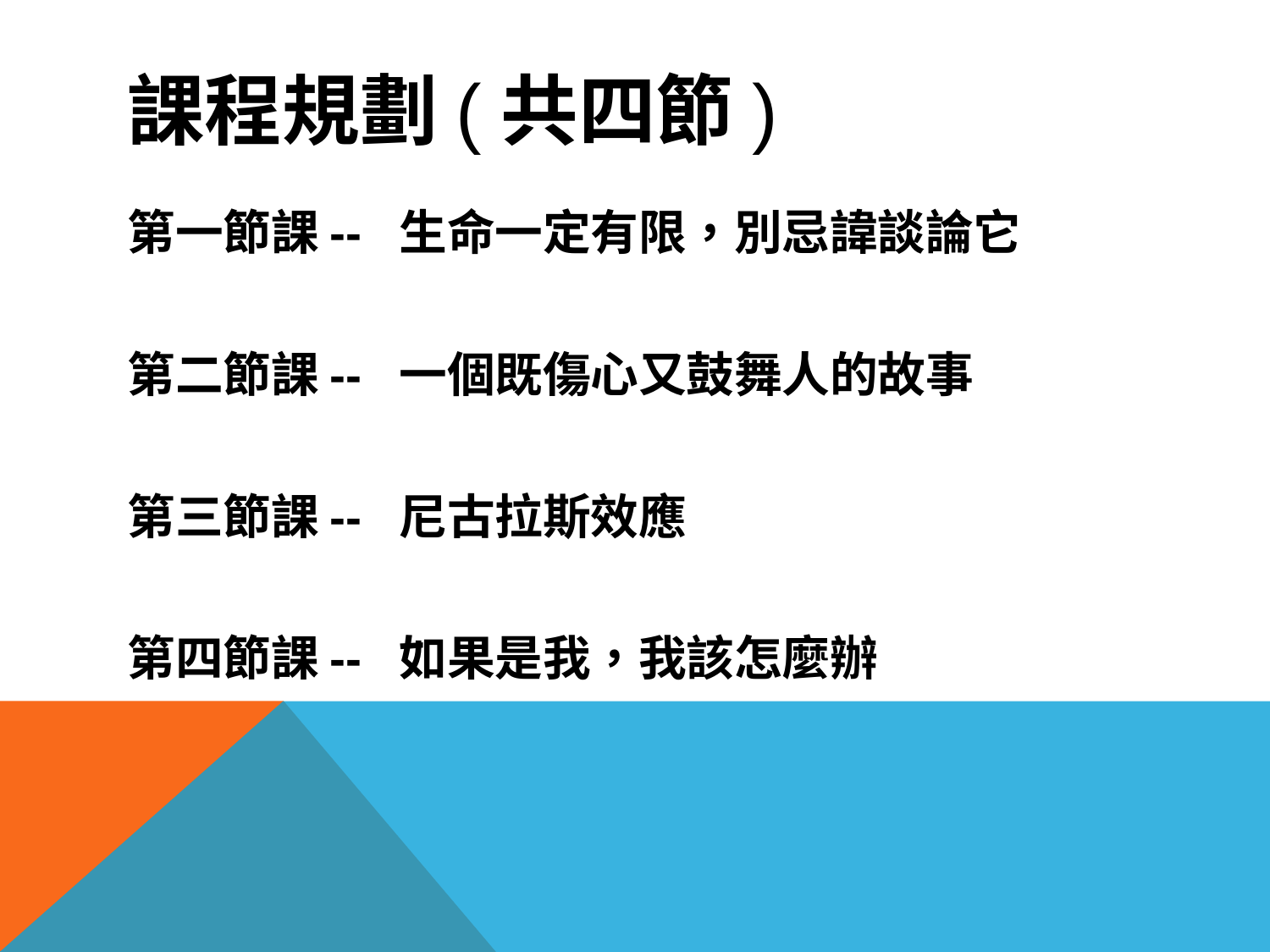

# 課程規劃(共四節)
第一節課--  生命一定有限，別忌諱談論它

第二節課--  一個既傷心又鼓舞人的故事

第三節課--  尼古拉斯效應

第四節課--  如果是我，我該怎麼辦